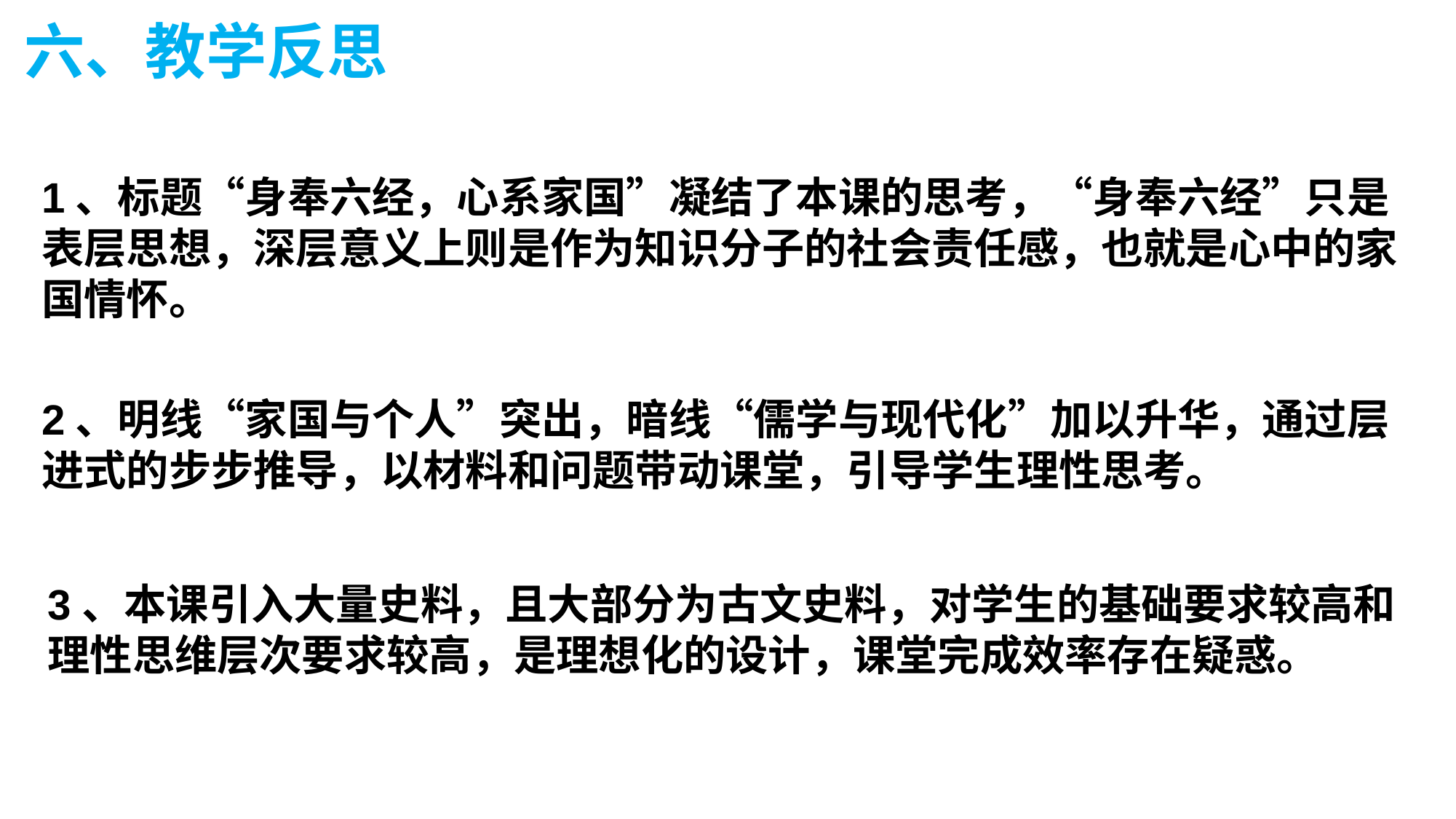

六、教学反思
1、标题“身奉六经，心系家国”凝结了本课的思考，“身奉六经”只是表层思想，深层意义上则是作为知识分子的社会责任感，也就是心中的家国情怀。
2、明线“家国与个人”突出，暗线“儒学与现代化”加以升华，通过层进式的步步推导，以材料和问题带动课堂，引导学生理性思考。
3、本课引入大量史料，且大部分为古文史料，对学生的基础要求较高和理性思维层次要求较高，是理想化的设计，课堂完成效率存在疑惑。